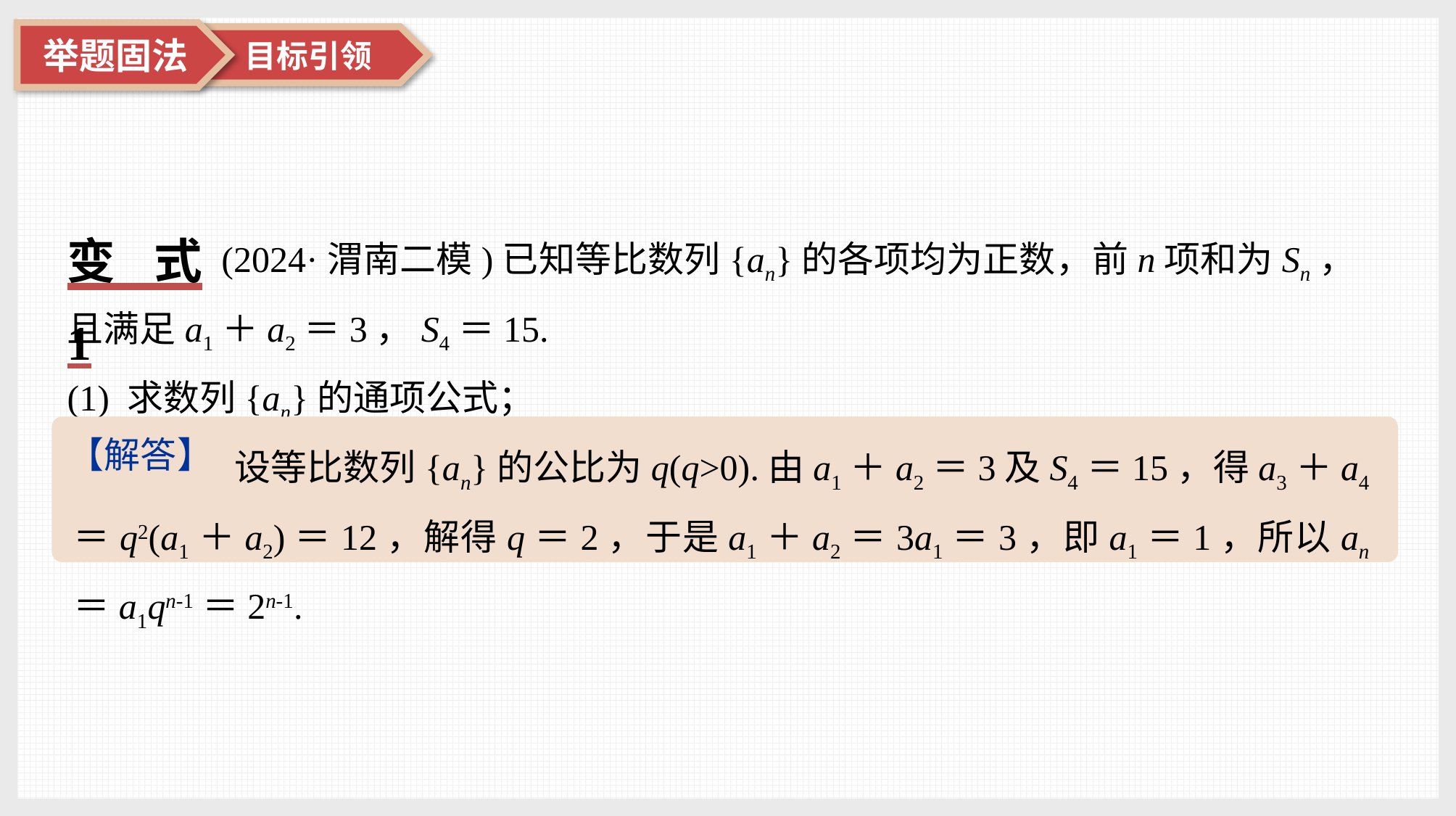

变式1
　　　　(2024·渭南二模)已知等比数列{an}的各项均为正数，前n项和为Sn，且满足a1＋a2＝3，S4＝15.
(1) 求数列{an}的通项公式；

设等比数列{an}的公比为q(q>0).由a1＋a2＝3及S4＝15，得a3＋a4＝q2(a1＋a2)＝12，解得q＝2，于是a1＋a2＝3a1＝3，即a1＝1，所以an＝a1qn-1＝2n-1.
【解答】